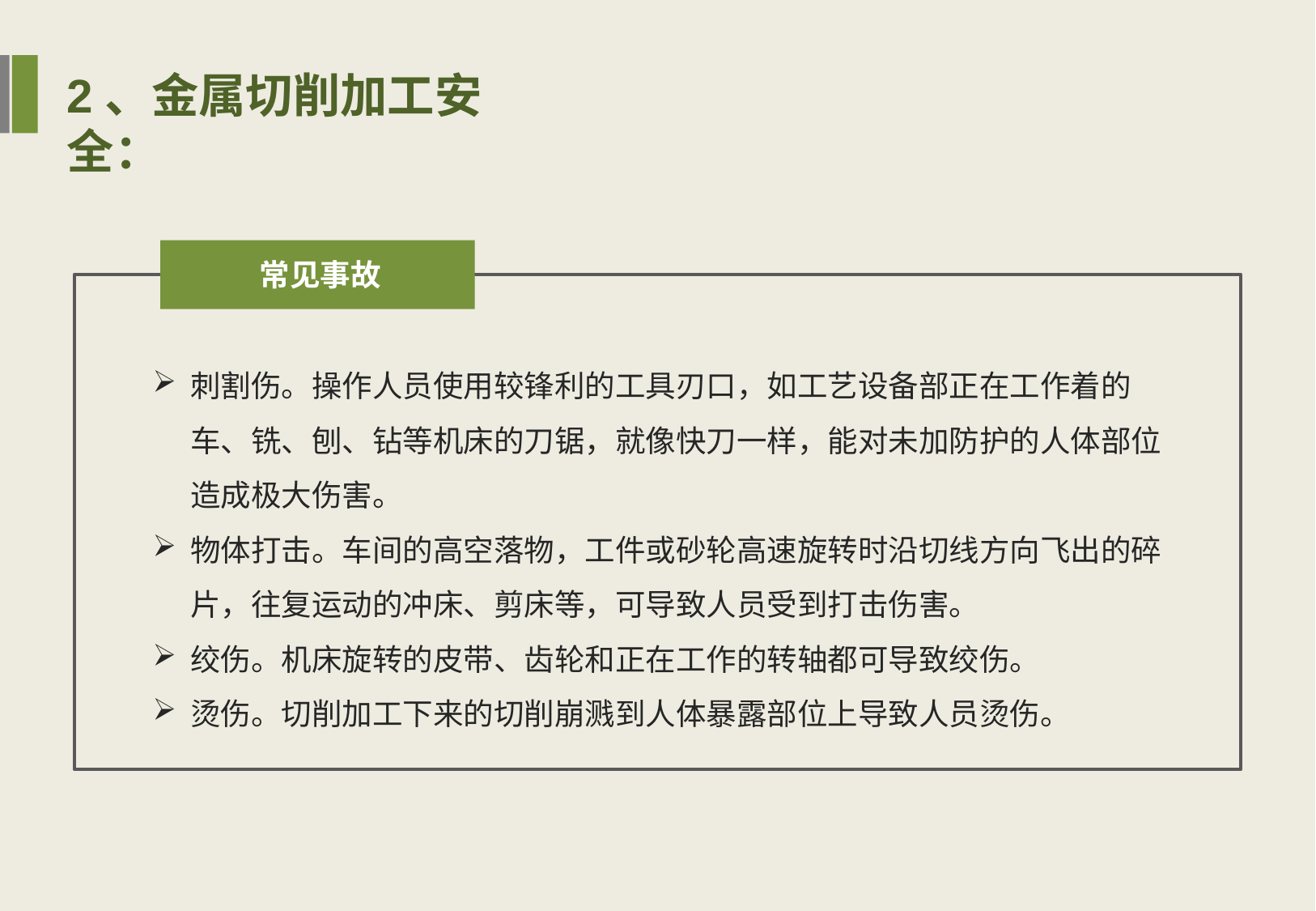

2、金属切削加工安全：

常见事故

刺割伤。操作人员使用较锋利的工具刃口，如工艺设备部正在工作着的车、铣、刨、钻等机床的刀锯，就像快刀一样，能对未加防护的人体部位造成极大伤害。
物体打击。车间的高空落物，工件或砂轮高速旋转时沿切线方向飞出的碎片，往复运动的冲床、剪床等，可导致人员受到打击伤害。
绞伤。机床旋转的皮带、齿轮和正在工作的转轴都可导致绞伤。
烫伤。切削加工下来的切削崩溅到人体暴露部位上导致人员烫伤。